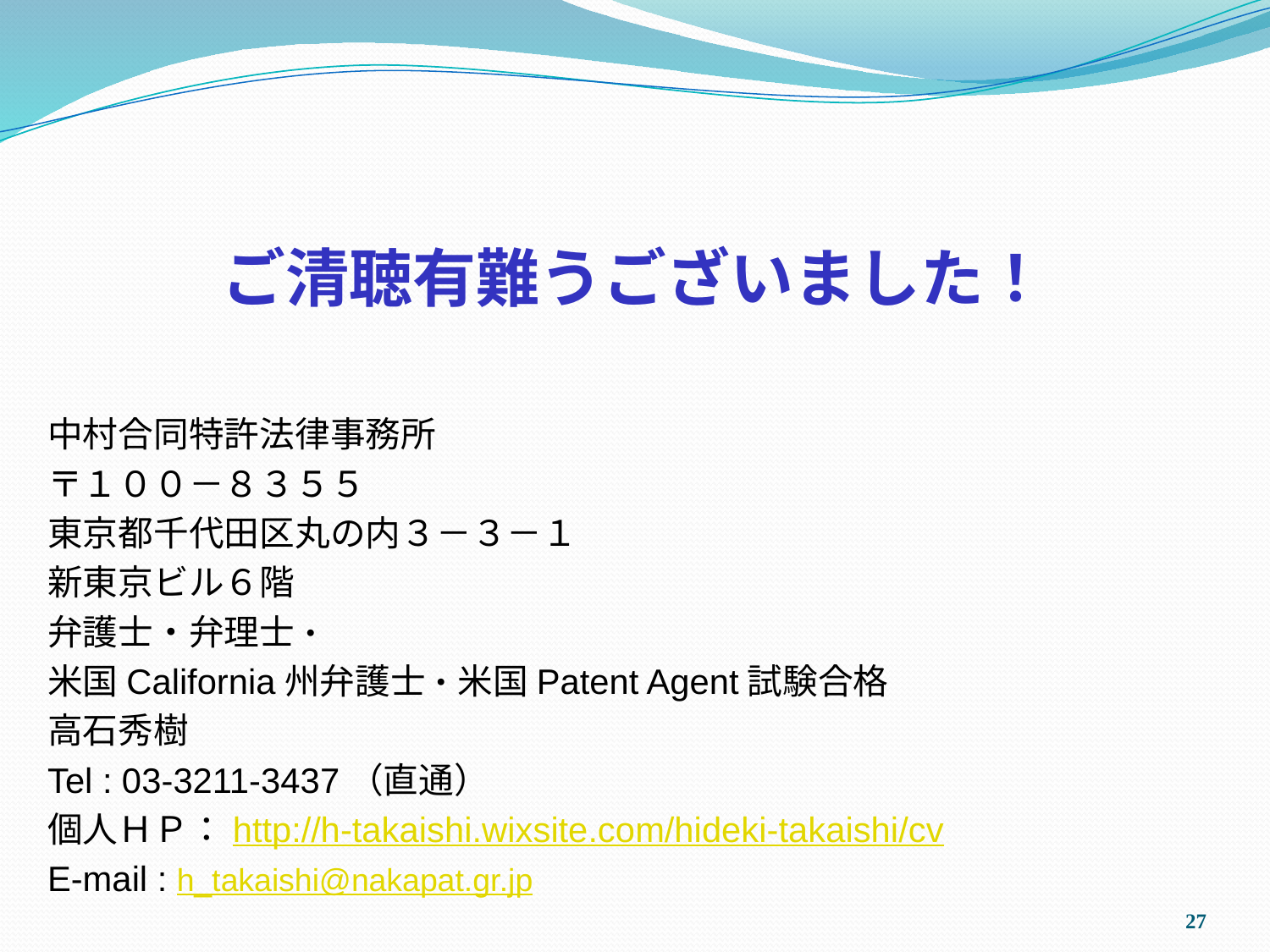

ご清聴有難うございました！
中村合同特許法律事務所
〒１００－８３５５
東京都千代田区丸の内３－３－１
新東京ビル６階
弁護士・弁理士・
米国California州弁護士・米国Patent Agent試験合格
高石秀樹
Tel : 03-3211-3437（直通）
個人ＨＰ：http://h-takaishi.wixsite.com/hideki-takaishi/cv
E-mail : h_takaishi@nakapat.gr.jp
27